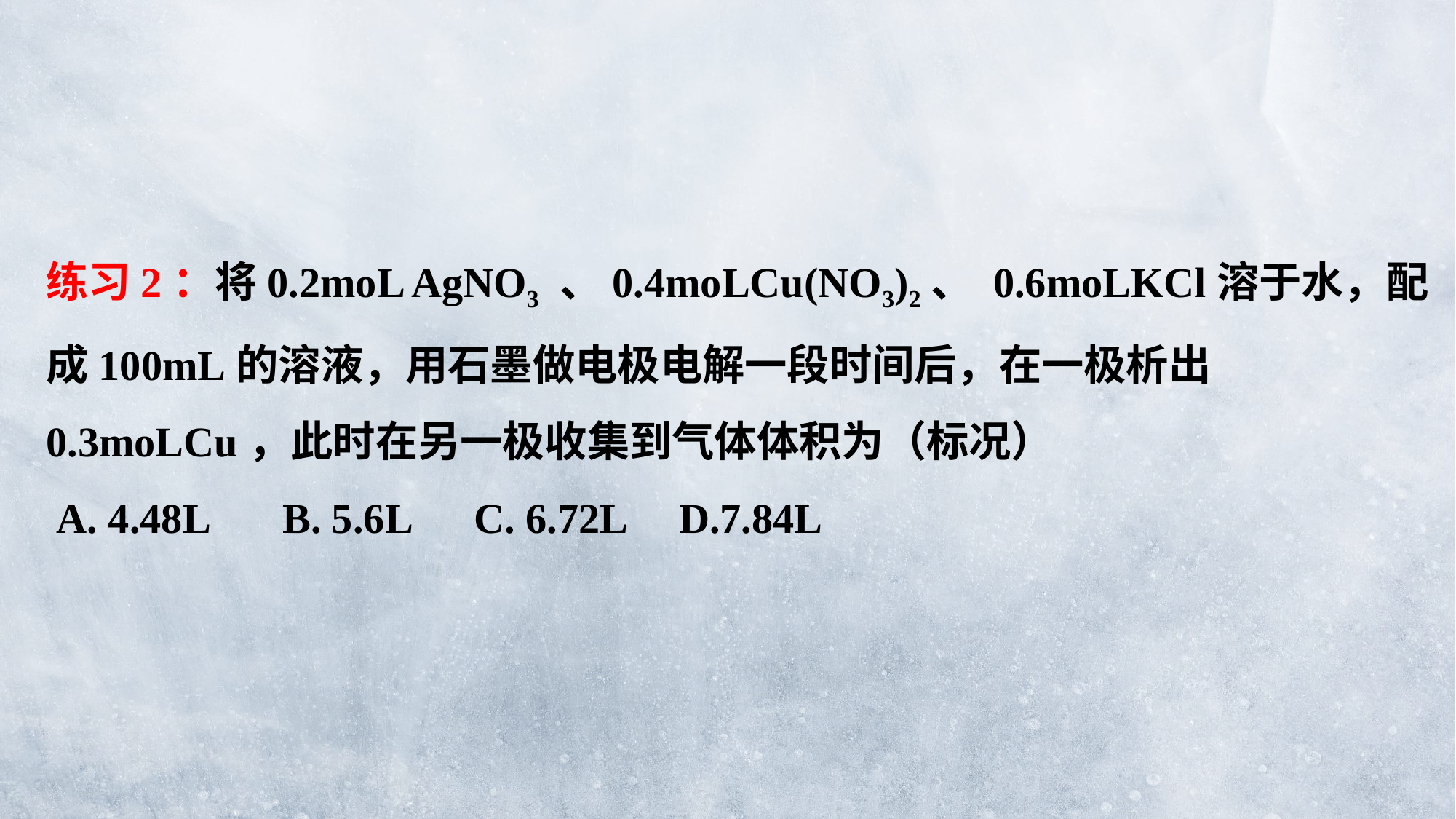

练习2：将0.2moL AgNO3 、0.4moLCu(NO3)2、 0.6moLKCl溶于水，配成100mL的溶液，用石墨做电极电解一段时间后，在一极析出0.3moLCu，此时在另一极收集到气体体积为（标况）
 A. 4.48L       B. 5.6L      C. 6.72L     D.7.84L